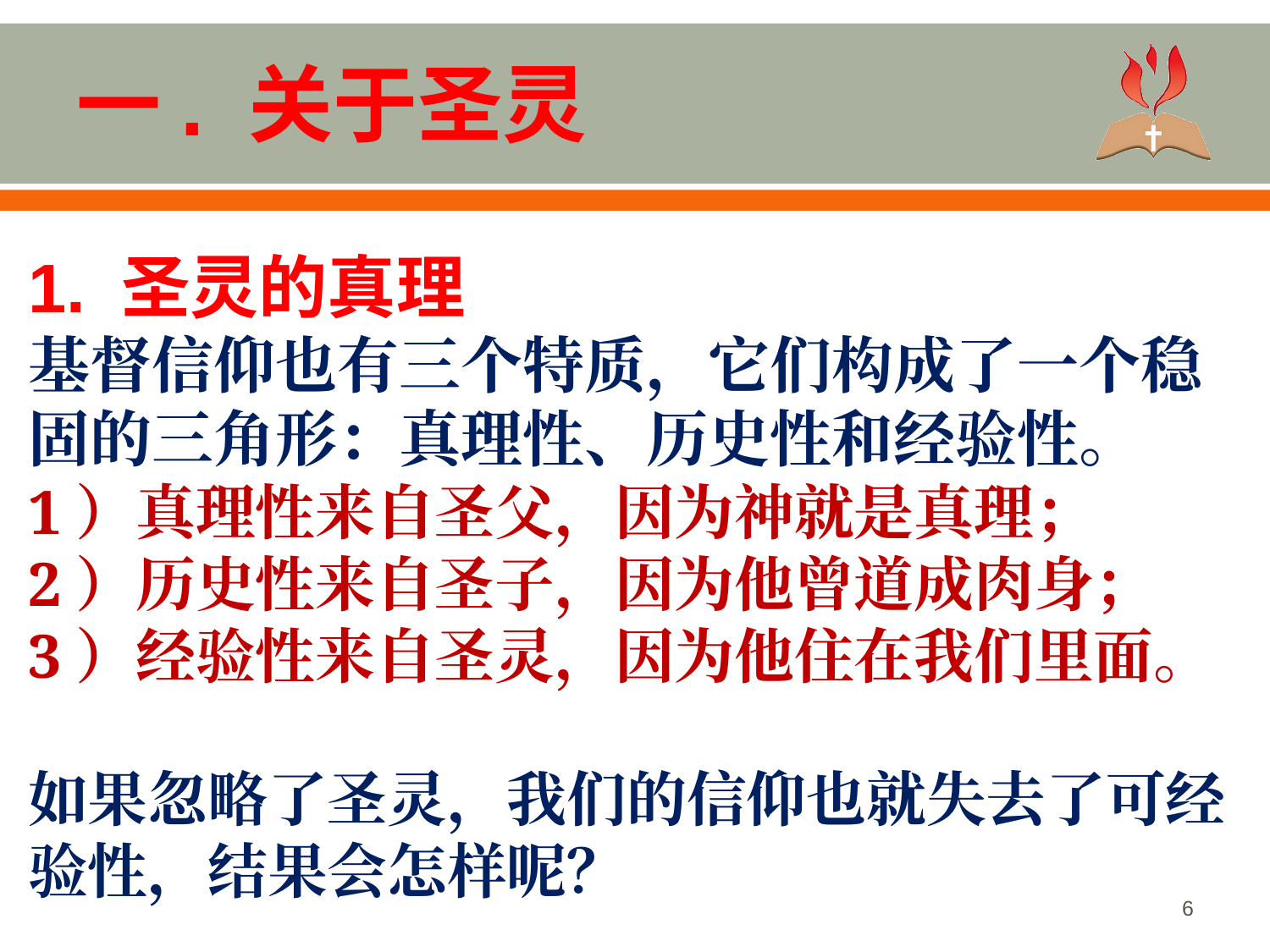

一. 关于圣灵
1. 圣灵的真理
基督信仰也有三个特质，它们构成了一个稳固的三角形：真理性、历史性和经验性。
1）真理性来自圣父，因为神就是真理；
2）历史性来自圣子，因为他曾道成肉身；
3）经验性来自圣灵，因为他住在我们里面。

如果忽略了圣灵，我们的信仰也就失去了可经验性，结果会怎样呢？

6